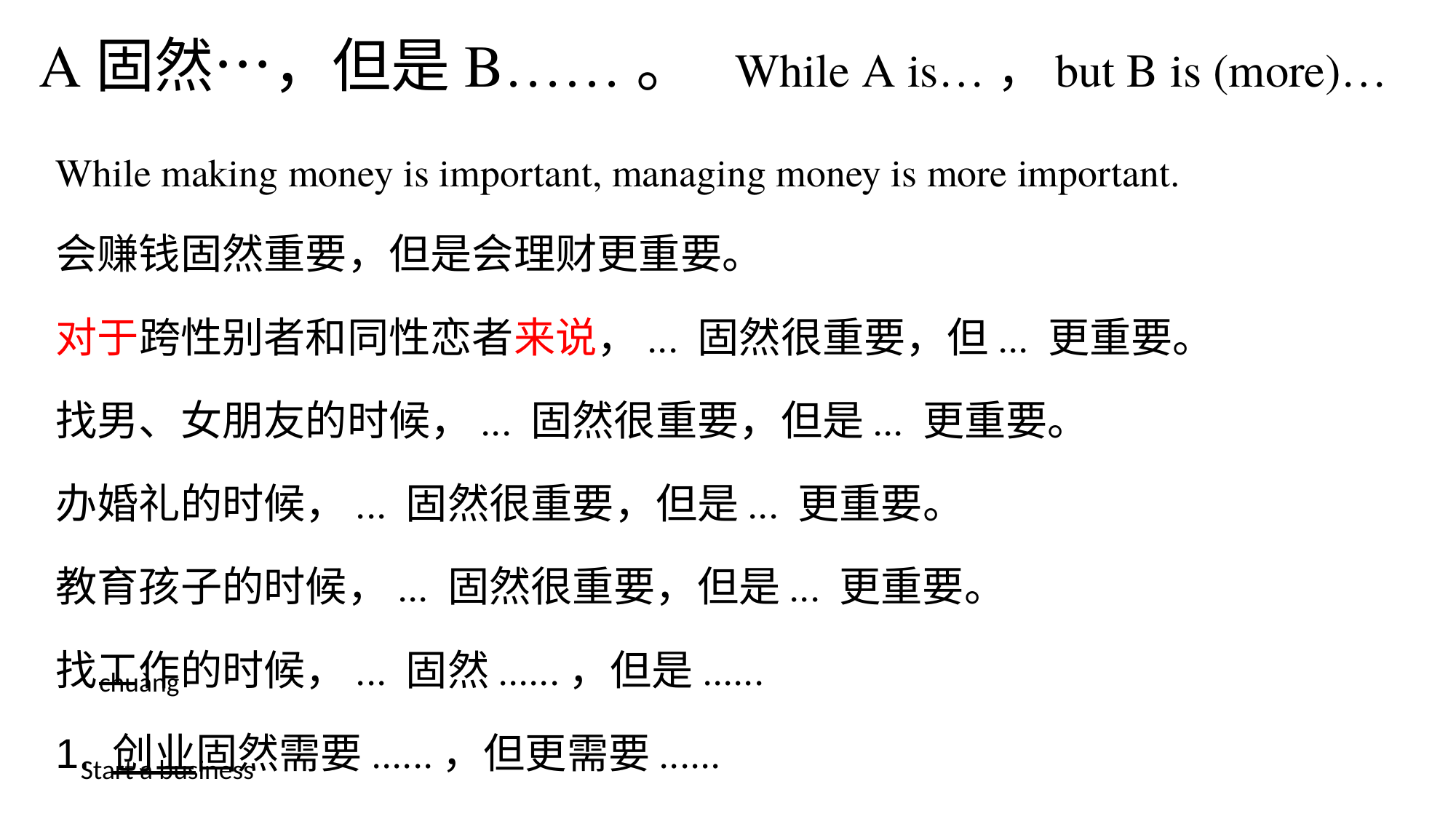

# A固然…，但是B……。  While A is…，but B is (more)…
While making money is important, managing money is more important.
会赚钱固然重要，但是会理财更重要。
对于跨性别者和同性恋者来说，... 固然很重要，但... 更重要。
找男、女朋友的时候，... 固然很重要，但是... 更重要。
办婚礼的时候，... 固然很重要，但是... 更重要。
教育孩子的时候，... 固然很重要，但是... 更重要。
找工作的时候，... 固然......，但是......
创业固然需要......，但更需要......

chuàng
Start a business